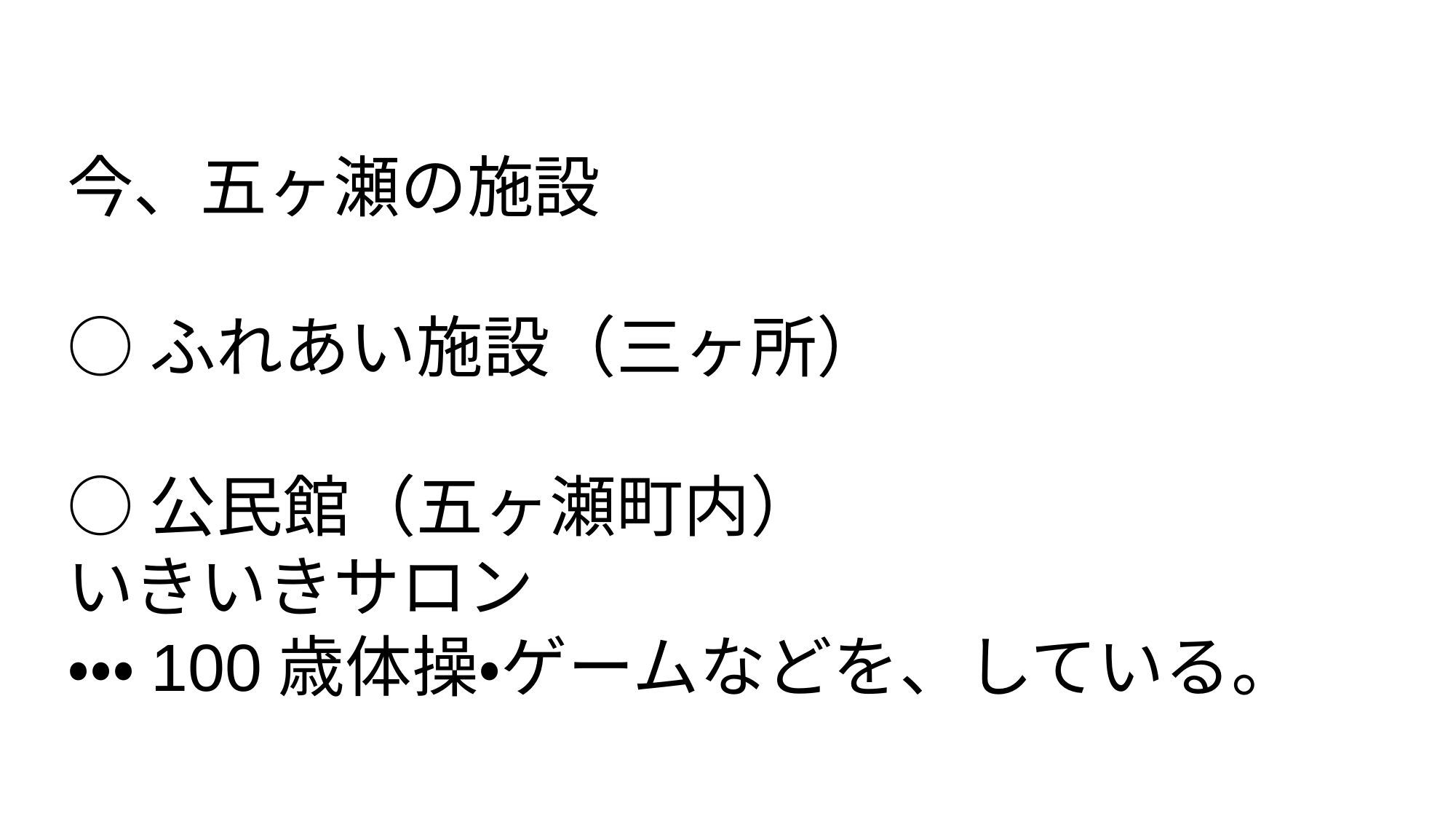

今、五ヶ瀬の施設

○ふれあい施設（三ヶ所）

○公民館（五ヶ瀬町内）
いきいきサロン
・・・100歳体操・ゲームなどを、している。